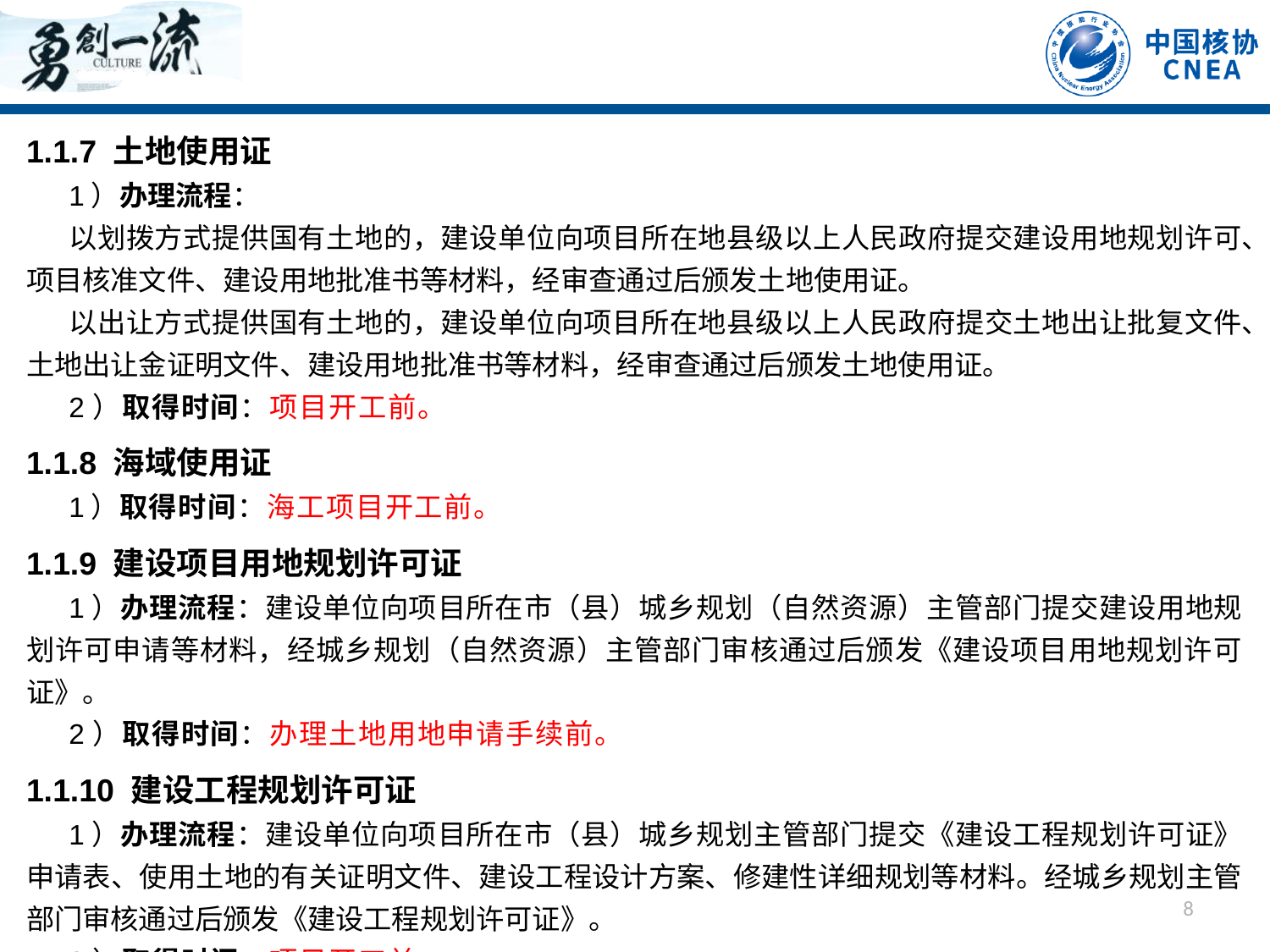

1.1.7 土地使用证
1）办理流程：
以划拨方式提供国有土地的，建设单位向项目所在地县级以上人民政府提交建设用地规划许可、项目核准文件、建设用地批准书等材料，经审查通过后颁发土地使用证。
以出让方式提供国有土地的，建设单位向项目所在地县级以上人民政府提交土地出让批复文件、土地出让金证明文件、建设用地批准书等材料，经审查通过后颁发土地使用证。
2）取得时间：项目开工前。
1.1.8 海域使用证
1）取得时间：海工项目开工前。
1.1.9 建设项目用地规划许可证
1）办理流程：建设单位向项目所在市（县）城乡规划（自然资源）主管部门提交建设用地规划许可申请等材料，经城乡规划（自然资源）主管部门审核通过后颁发《建设项目用地规划许可证》。
2）取得时间：办理土地用地申请手续前。
1.1.10 建设工程规划许可证
1）办理流程：建设单位向项目所在市（县）城乡规划主管部门提交《建设工程规划许可证》申请表、使用土地的有关证明文件、建设工程设计方案、修建性详细规划等材料。经城乡规划主管部门审核通过后颁发《建设工程规划许可证》。
2）取得时间：项目开工前。
8